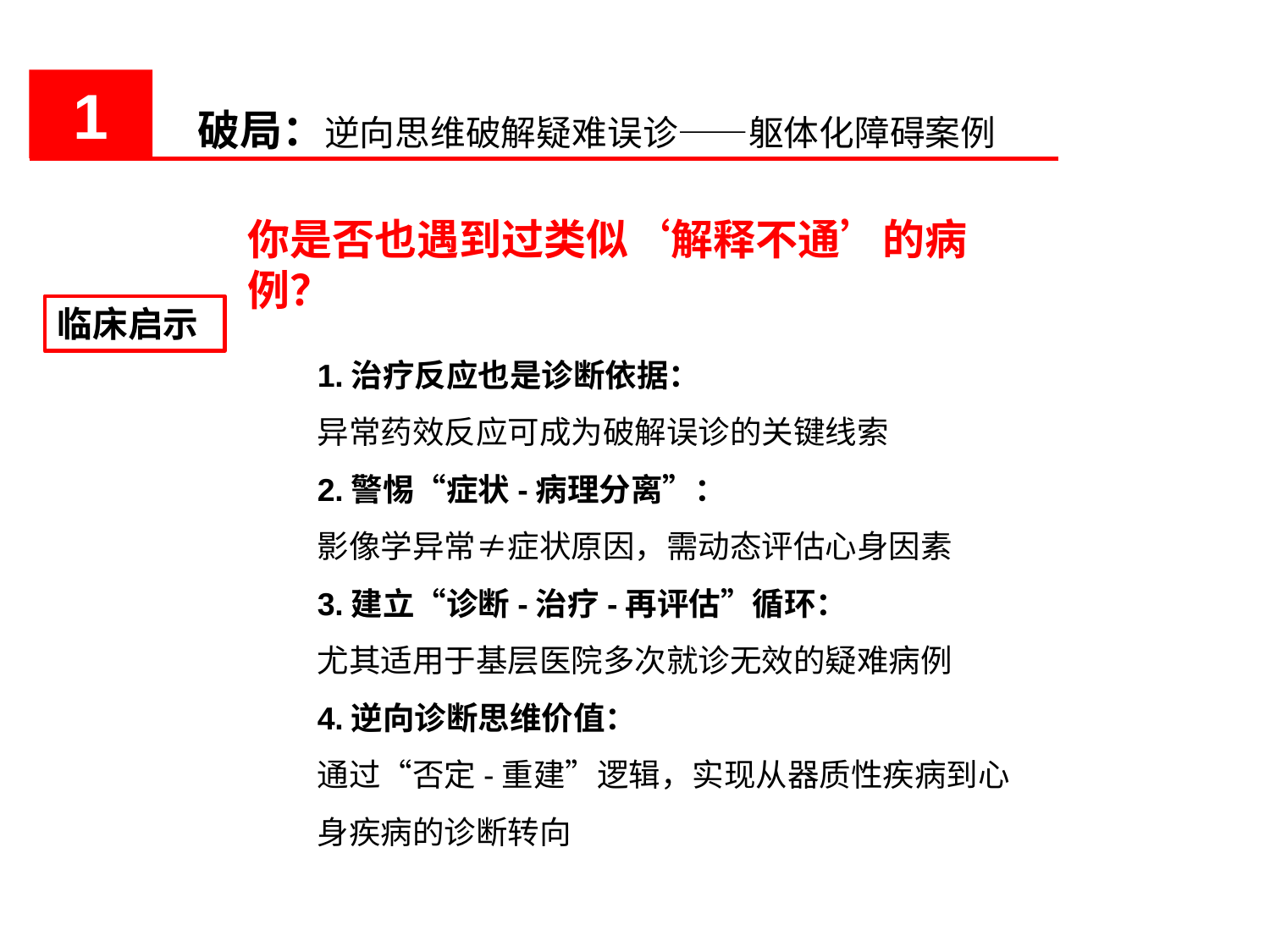

破局：逆向思维破解疑难误诊——躯体化障碍案例

1
你是否也遇到过类似‘解释不通’的病例？
临床启示
1.治疗反应也是诊断依据：
异常药效反应可成为破解误诊的关键线索
2.警惕“症状-病理分离”：
影像学异常≠症状原因，需动态评估心身因素
3.建立“诊断-治疗-再评估”循环：
尤其适用于基层医院多次就诊无效的疑难病例
4.逆向诊断思维价值：
通过“否定-重建”逻辑，实现从器质性疾病到心身疾病的诊断转向